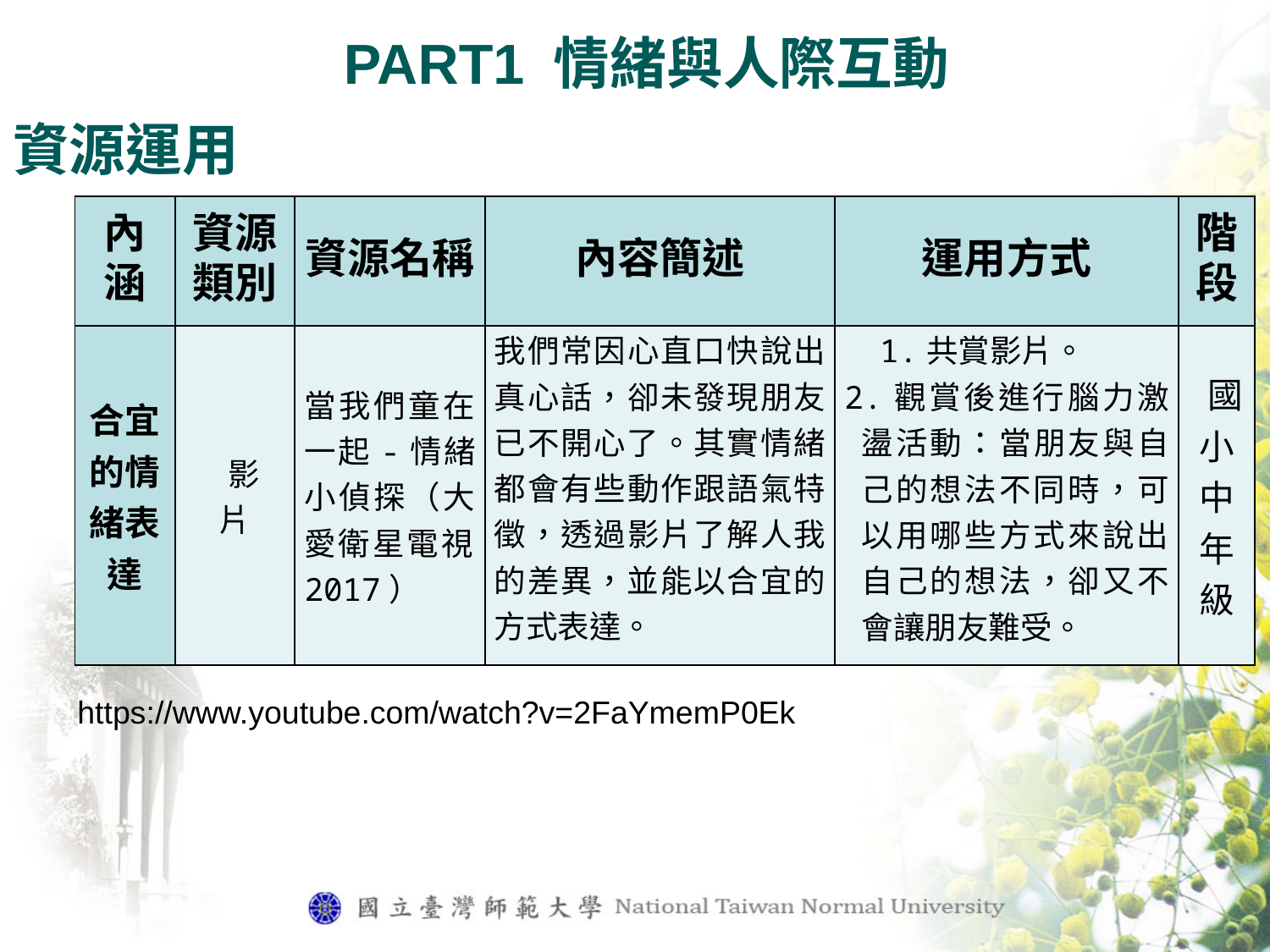

PART1 情緒與人際互動
資源運用
| 內涵 | 資源類別 | 資源名稱 | 內容簡述 | 運用方式 | 階段 |
| --- | --- | --- | --- | --- | --- |
| 合宜的情緒表達 | 影片 | 當我們童在一起-情緒小偵探（大愛衛星電視，2017） | 我們常因心直口快說出真心話，卻未發現朋友已不開心了。其實情緒都會有些動作跟語氣特徵，透過影片了解人我的差異，並能以合宜的方式表達。 | 1.共賞影片。 2.觀賞後進行腦力激盪活動：當朋友與自己的想法不同時，可以用哪些方式來說出自己的想法，卻又不會讓朋友難受。 | 國小中年級 |
https://www.youtube.com/watch?v=2FaYmemP0Ek